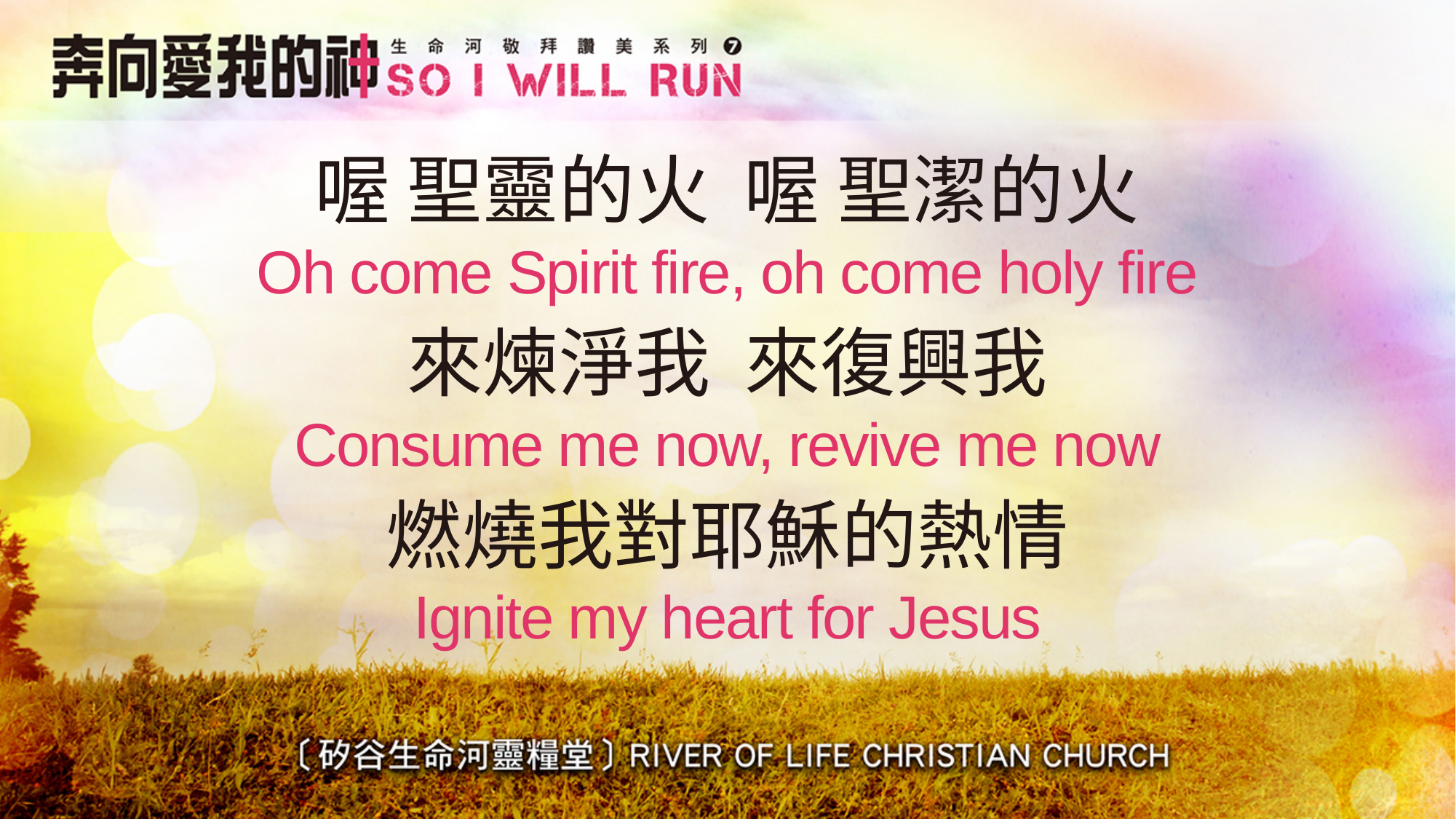

# 喔 聖靈的火  喔 聖潔的火 Oh come Spirit fire, oh come holy fire
來煉淨我  來復興我
Consume me now, revive me now
燃燒我對耶穌的熱情
Ignite my heart for Jesus